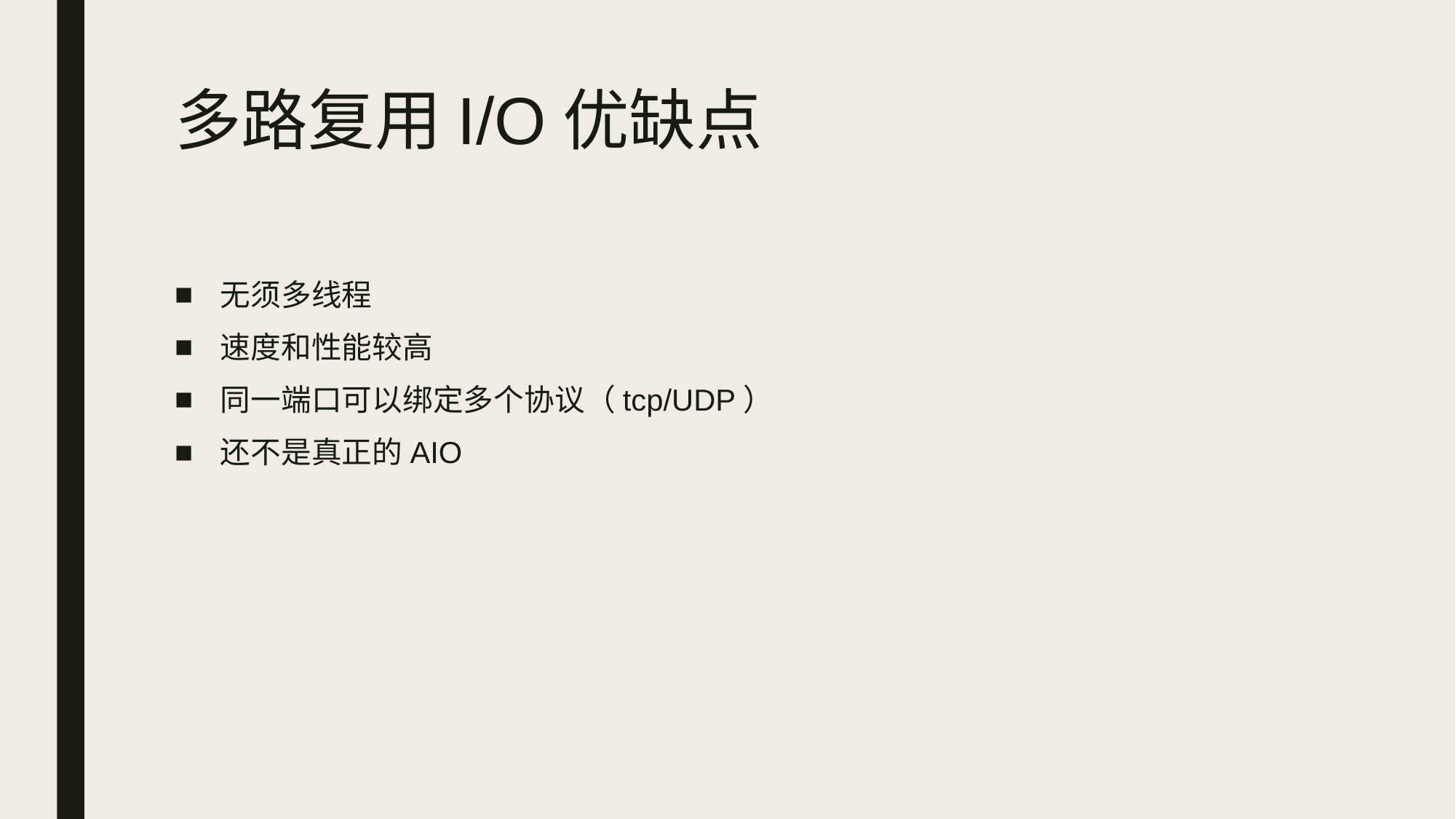

# 多路复用I/O优缺点
无须多线程
速度和性能较高
同一端口可以绑定多个协议（tcp/UDP）
还不是真正的AIO